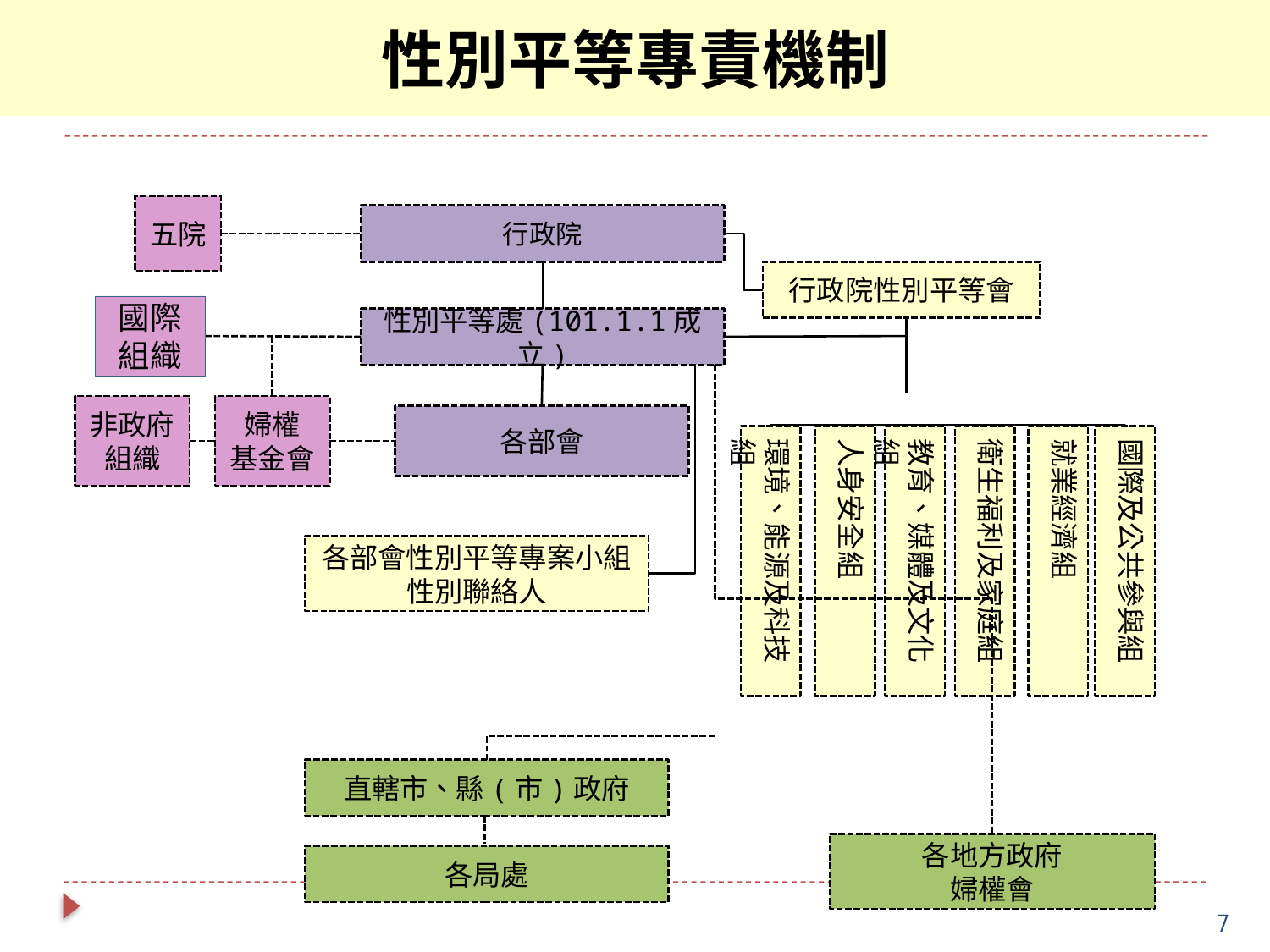

性別平等專責機制
五院
行政院
行政院性別平等會
國際組織
性別平等處(101.1.1成立)
非政府組織
婦權
基金會
各部會
環境、能源及科技組
人身安全組
衛生福利及家庭組
就業經濟組
國際及公共參與組
教育、媒體及文化組
各部會性別平等專案小組
性別聯絡人
直轄市、縣(市)政府
各地方政府
婦權會
各局處
7